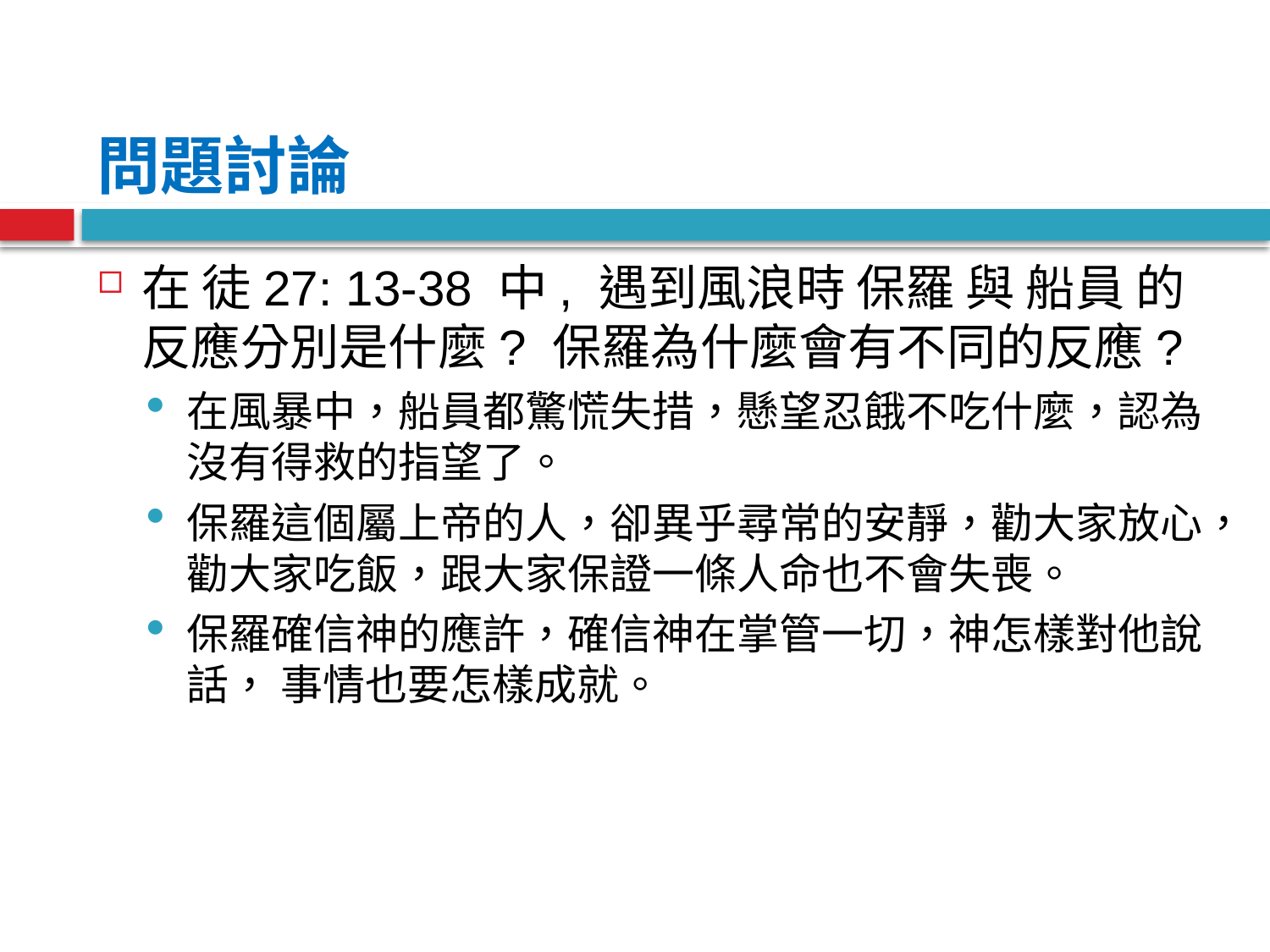

# 問題討論
在 徒27: 13-38 中, 遇到風浪時 保羅 與 船員 的反應分別是什麼? 保羅為什麼會有不同的反應?
在風暴中，船員都驚慌失措，懸望忍餓不吃什麼，認為沒有得救的指望了。
保羅這個屬上帝的人，卻異乎尋常的安靜，勸大家放心，勸大家吃飯，跟大家保證一條人命也不會失喪。
保羅確信神的應許，確信神在掌管一切，神怎樣對他說話， 事情也要怎樣成就。